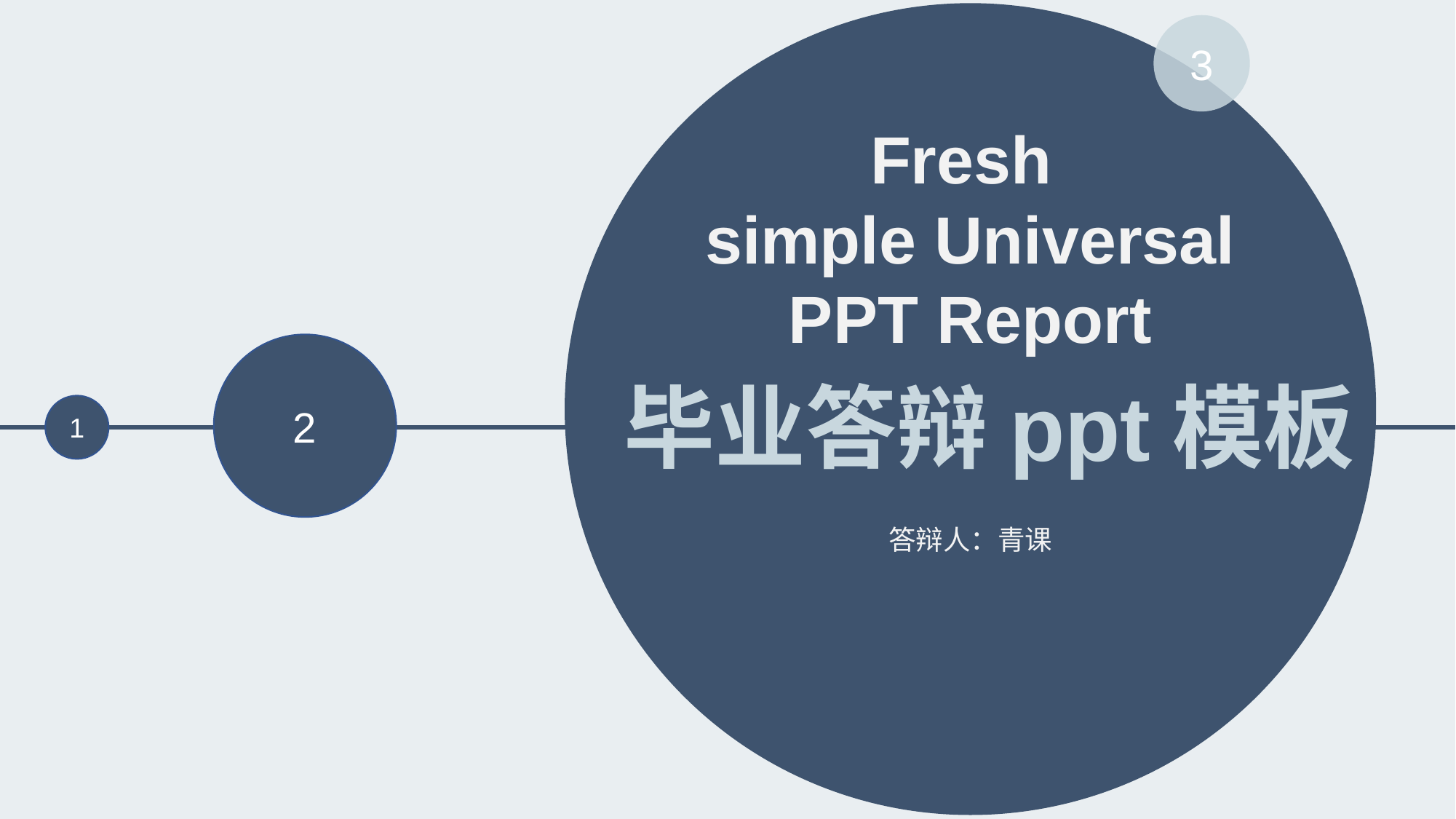

3
Fresh
simple Universal
PPT Report
2
毕业答辩ppt模板
1
答辩人：青课